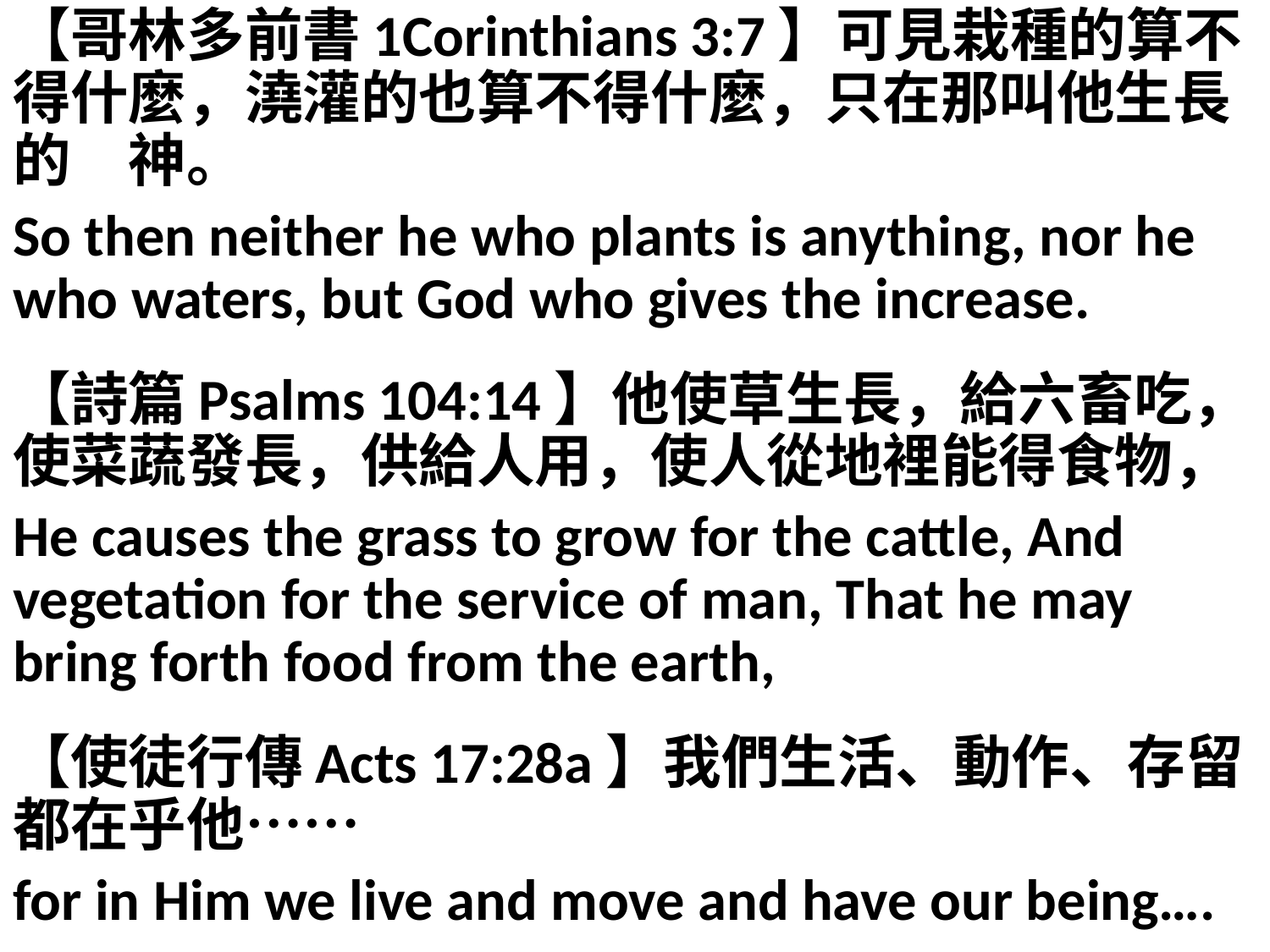

【哥林多前書1Corinthians 3:7】可見栽種的算不得什麼，澆灌的也算不得什麼，只在那叫他生長的　神。
So then neither he who plants is anything, nor he who waters, but God who gives the increase.

【詩篇Psalms 104:14】他使草生長，給六畜吃，使菜蔬發長，供給人用，使人從地裡能得食物，
He causes the grass to grow for the cattle, And vegetation for the service of man, That he may bring forth food from the earth,

【使徒行傳Acts 17:28a】我們生活、動作、存留都在乎他……
for in Him we live and move and have our being….